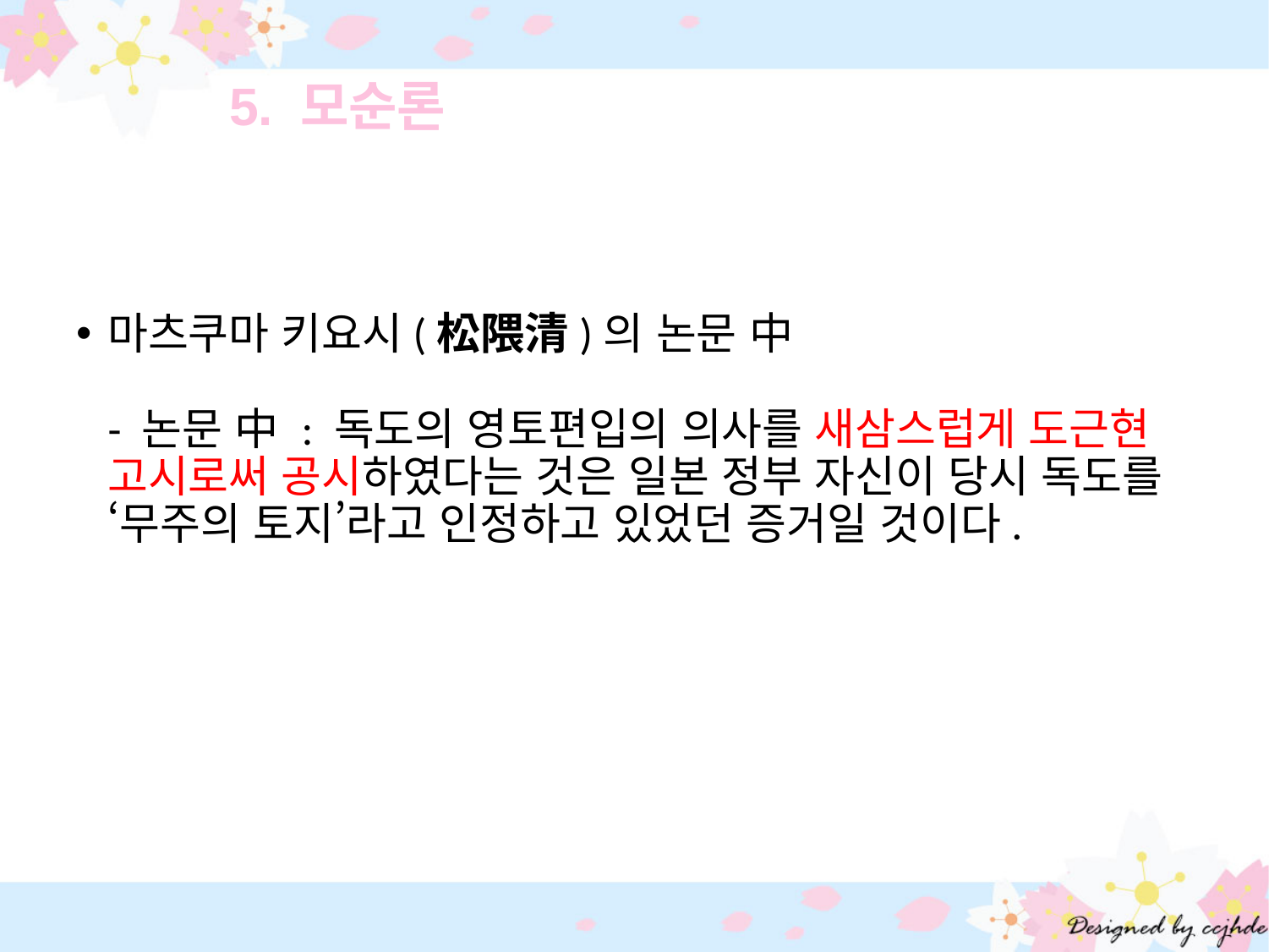

5. 모순론
마츠쿠마 키요시(松隈清)의 논문 中
- 논문 中 : 독도의 영토편입의 의사를 새삼스럽게 도근현 고시로써 공시하였다는 것은 일본 정부 자신이 당시 독도를 ‘무주의 토지’라고 인정하고 있었던 증거일 것이다.